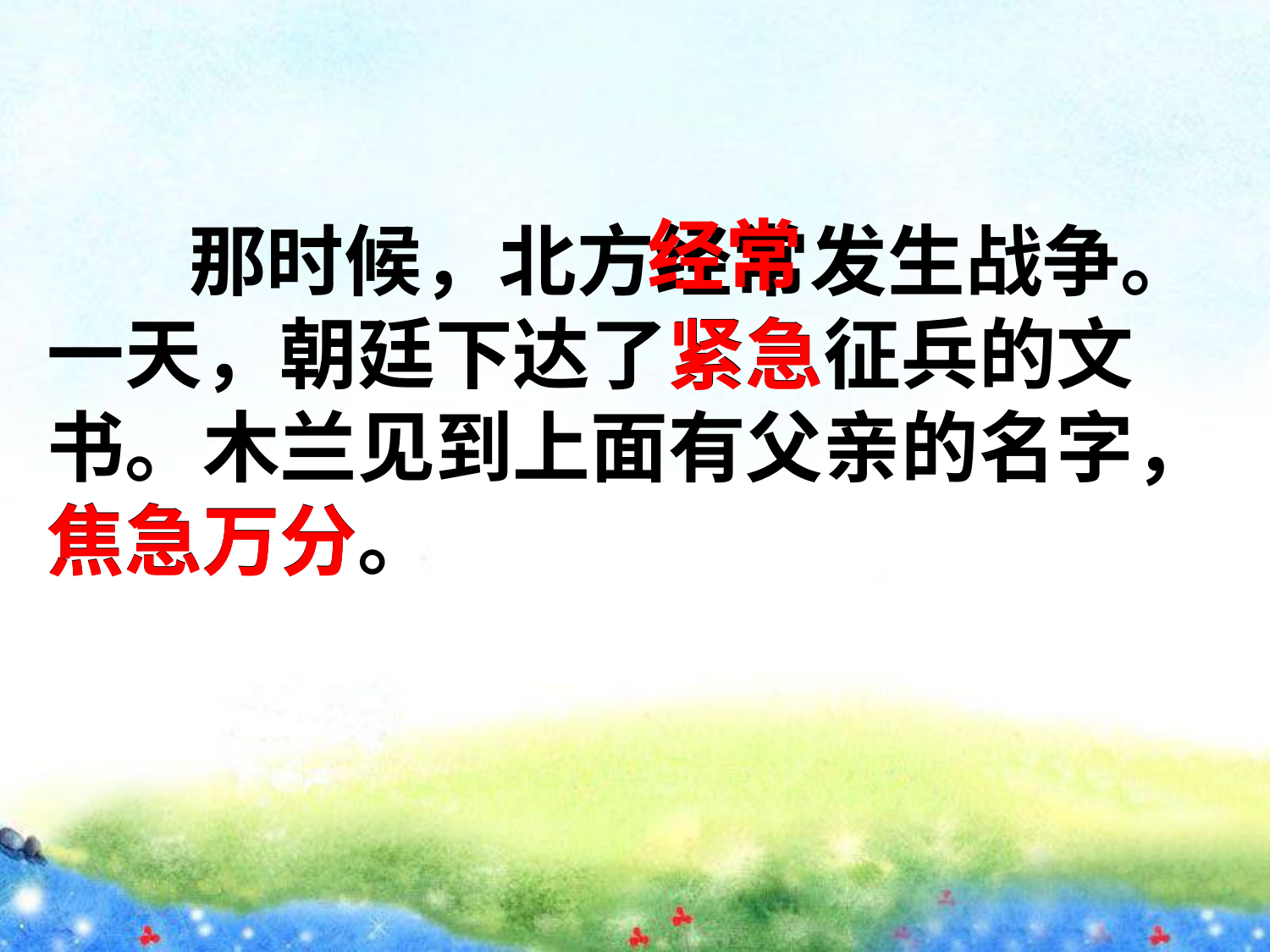

经常
       那时候，北方经常发生战争。
一天，朝廷下达了紧急征兵的文
书。木兰见到上面有父亲的名字，
焦急万分。
紧急
焦急万分